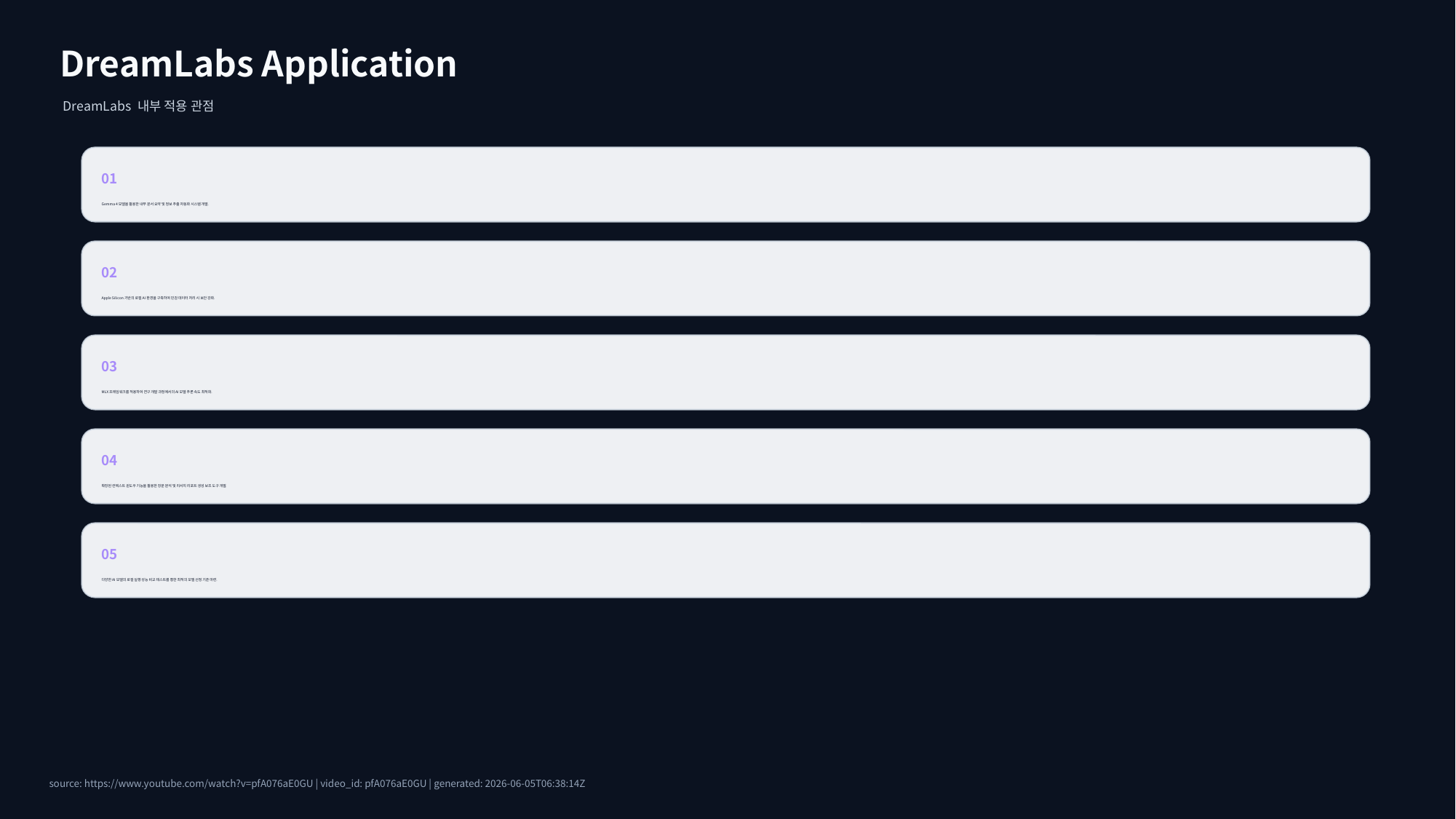

DreamLabs Application
DreamLabs 내부 적용 관점

01
Gemma 4 모델을 활용한 내부 문서 요약 및 정보 추출 자동화 시스템 개발.

02
Apple Silicon 기반의 로컬 AI 환경을 구축하여 민감 데이터 처리 시 보안 강화.

03
MLX 프레임워크를 적용하여 연구 개발 과정에서의 AI 모델 추론 속도 최적화.

04
확장된 컨텍스트 윈도우 기능을 활용한 장문 분석 및 리서치 리포트 생성 보조 도구 개발.

05
다양한 AI 모델의 로컬 실행 성능 비교 테스트를 통한 최적의 모델 선정 기준 마련.
source: https://www.youtube.com/watch?v=pfA076aE0GU | video_id: pfA076aE0GU | generated: 2026-06-05T06:38:14Z